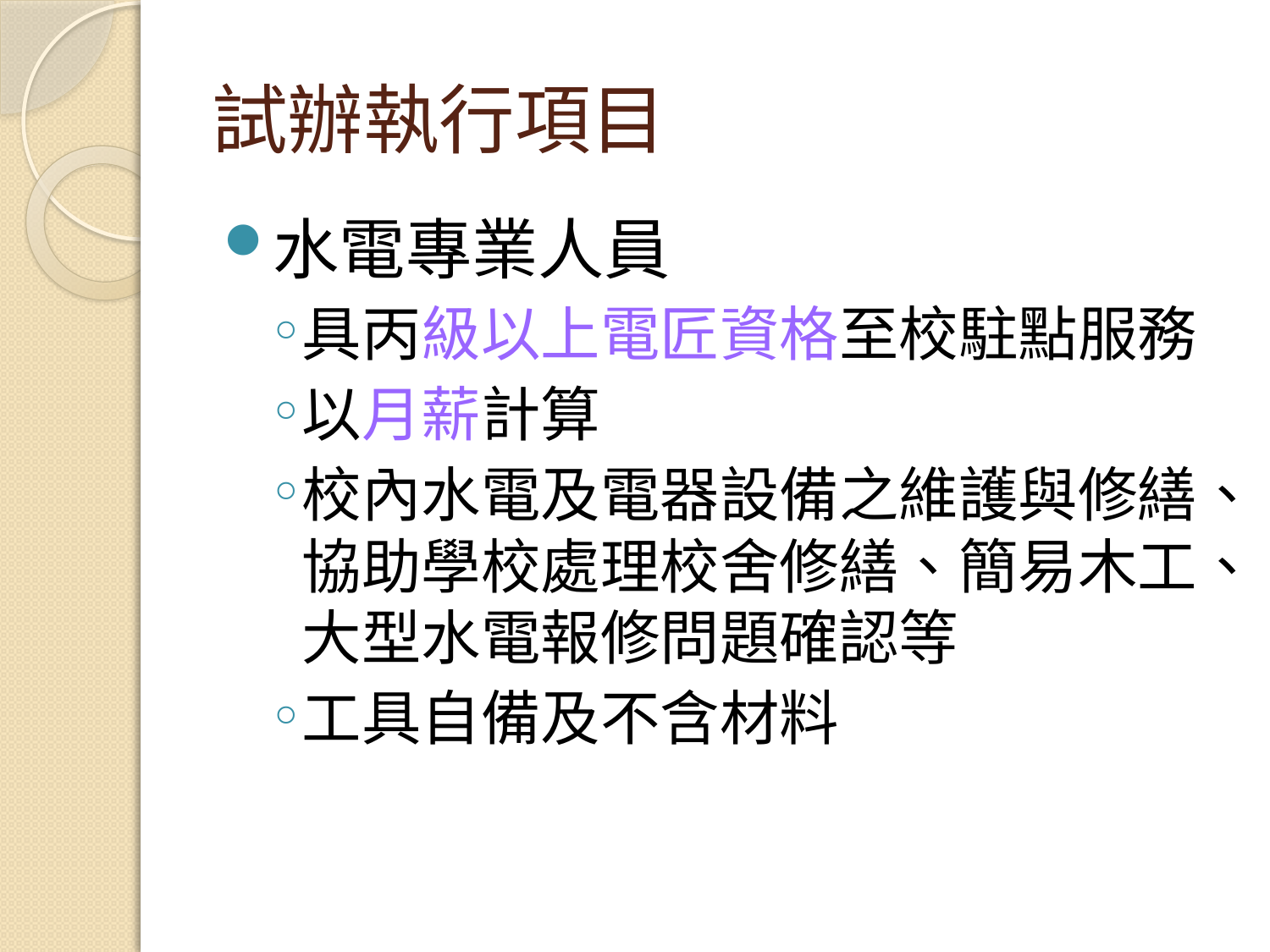

# 試辦執行項目
水電專業人員
具丙級以上電匠資格至校駐點服務
以月薪計算
校內水電及電器設備之維護與修繕、協助學校處理校舍修繕、簡易木工、大型水電報修問題確認等
工具自備及不含材料